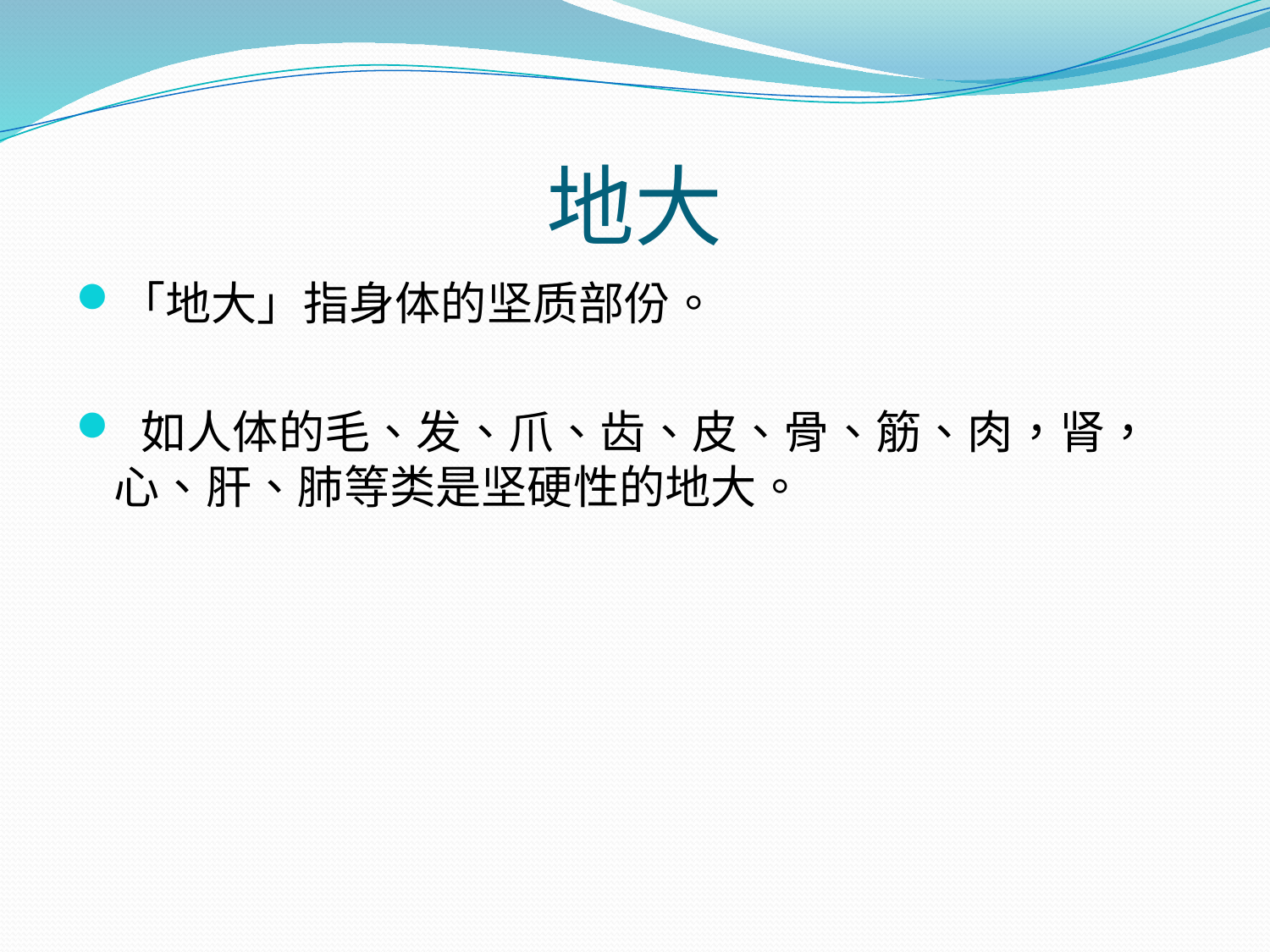

# 地大
「地大」指身体的坚质部份。

 如人体的毛、发、爪、齿、皮、骨、筋、肉，肾，心、肝、肺等类是坚硬性的地大。